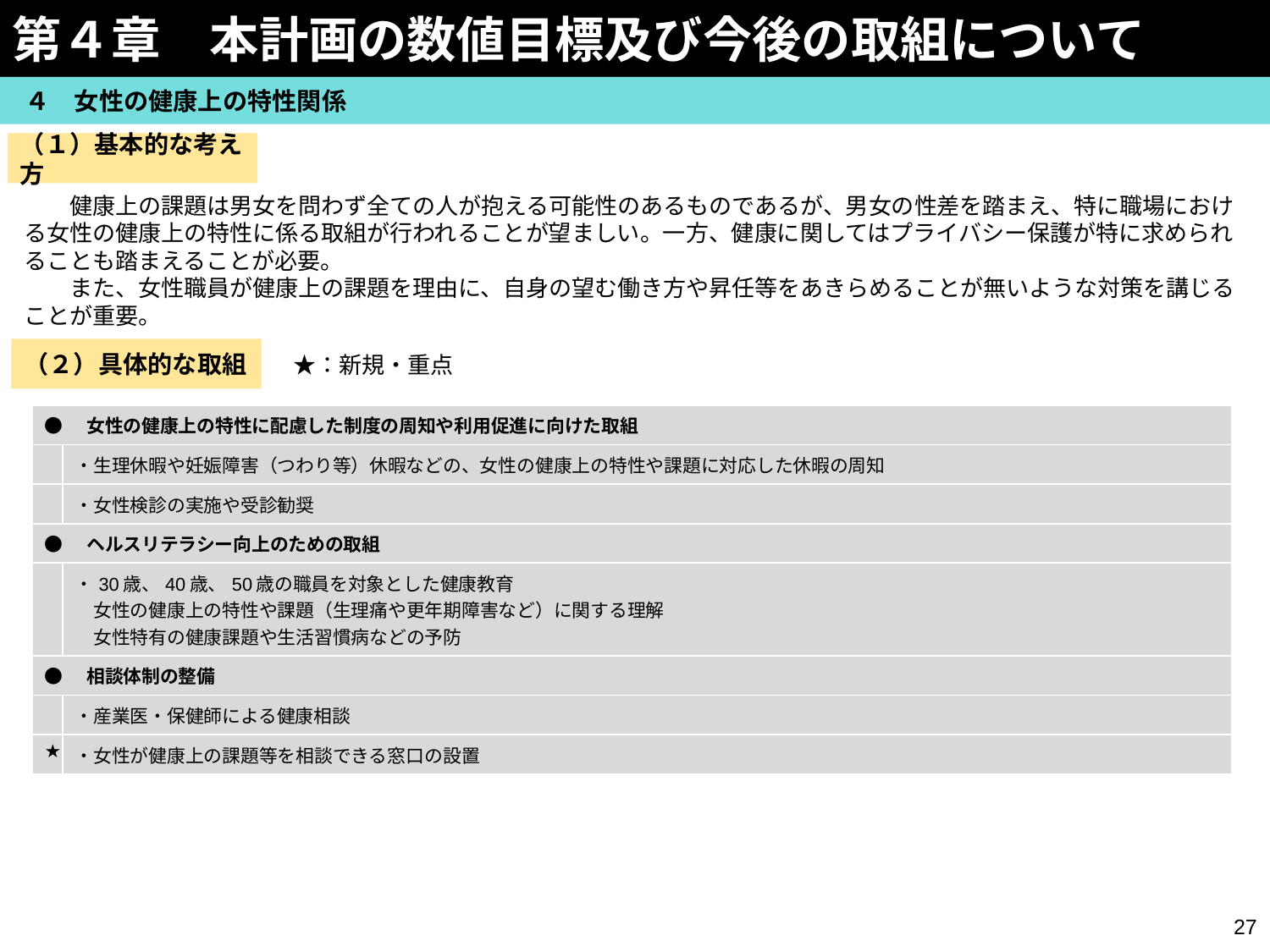

第４章　本計画の数値目標及び今後の取組について

　４　女性の健康上の特性関係
（１）基本的な考え方

　　健康上の課題は男女を問わず全ての人が抱える可能性のあるものであるが、男女の性差を踏まえ、特に職場における女性の健康上の特性に係る取組が行われることが望ましい。一方、健康に関してはプライバシー保護が特に求められることも踏まえることが必要。
　　また、女性職員が健康上の課題を理由に、自身の望む働き方や昇任等をあきらめることが無いような対策を講じることが重要。
（２）具体的な取組
　★：新規・重点
| ●　女性の健康上の特性に配慮した制度の周知や利用促進に向けた取組 |  |
| --- | --- |
|  | ・生理休暇や妊娠障害（つわり等）休暇などの、女性の健康上の特性や課題に対応した休暇の周知 |
|  | ・女性検診の実施や受診勧奨 |
| ●　ヘルスリテラシー向上のための取組 |  |
|  | ・30歳、40歳、50歳の職員を対象とした健康教育 　女性の健康上の特性や課題（生理痛や更年期障害など）に関する理解 　女性特有の健康課題や生活習慣病などの予防 |
| ●　相談体制の整備 |  |
|  | ・産業医・保健師による健康相談 |
| ★ | ・女性が健康上の課題等を相談できる窓口の設置 |

27